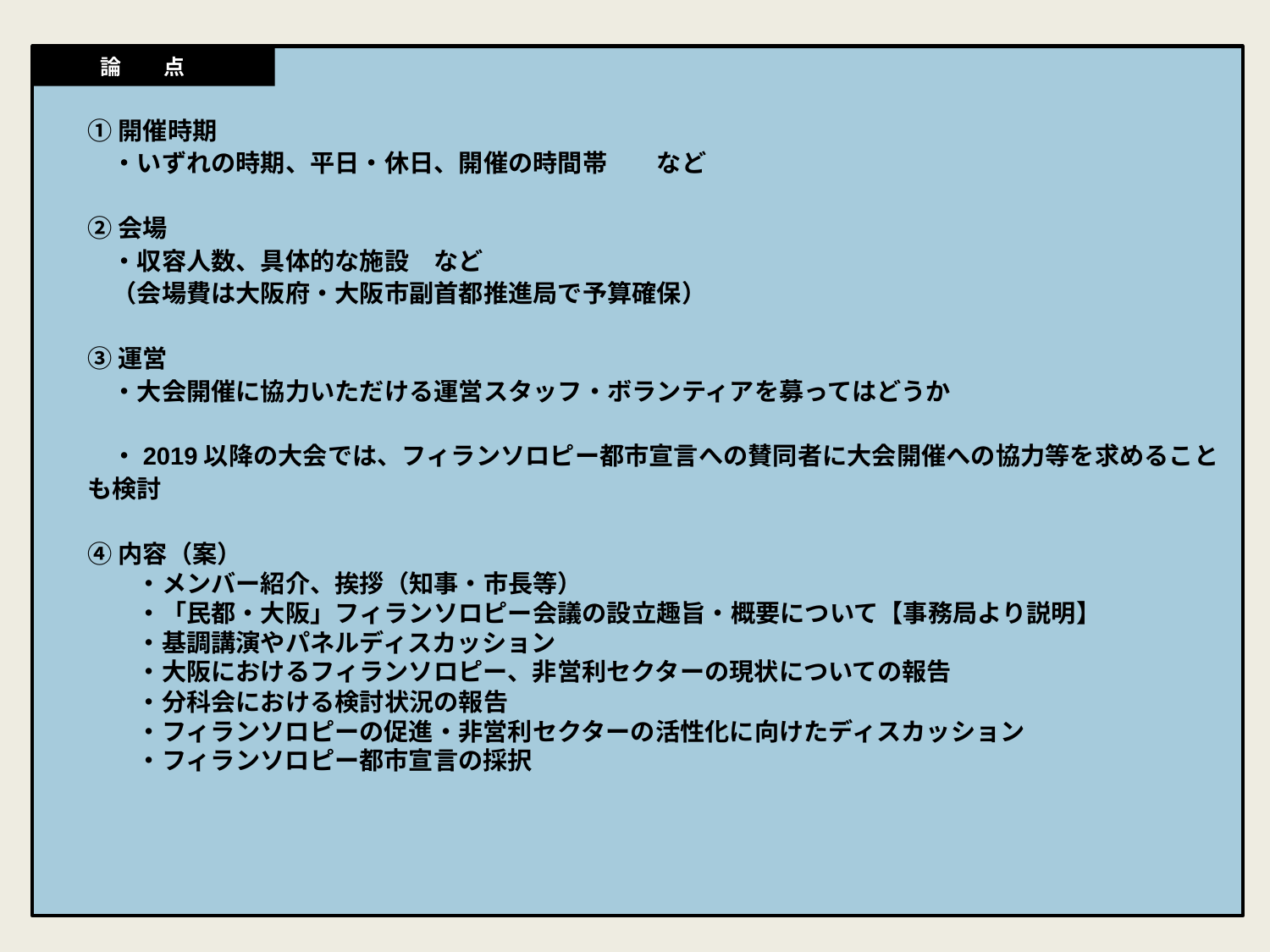

論　　点
①開催時期
　・いずれの時期、平日・休日、開催の時間帯　　など

②会場
　・収容人数、具体的な施設　など
　（会場費は大阪府・大阪市副首都推進局で予算確保）

③運営
　・大会開催に協力いただける運営スタッフ・ボランティアを募ってはどうか

　・2019以降の大会では、フィランソロピー都市宣言への賛同者に大会開催への協力等を求めることも検討

④内容（案）
　　・メンバー紹介、挨拶（知事・市長等）
　　・「民都・大阪」フィランソロピー会議の設立趣旨・概要について【事務局より説明】
　　・基調講演やパネルディスカッション
　　・大阪におけるフィランソロピー、非営利セクターの現状についての報告
　　・分科会における検討状況の報告
　　・フィランソロピーの促進・非営利セクターの活性化に向けたディスカッション
　　・フィランソロピー都市宣言の採択